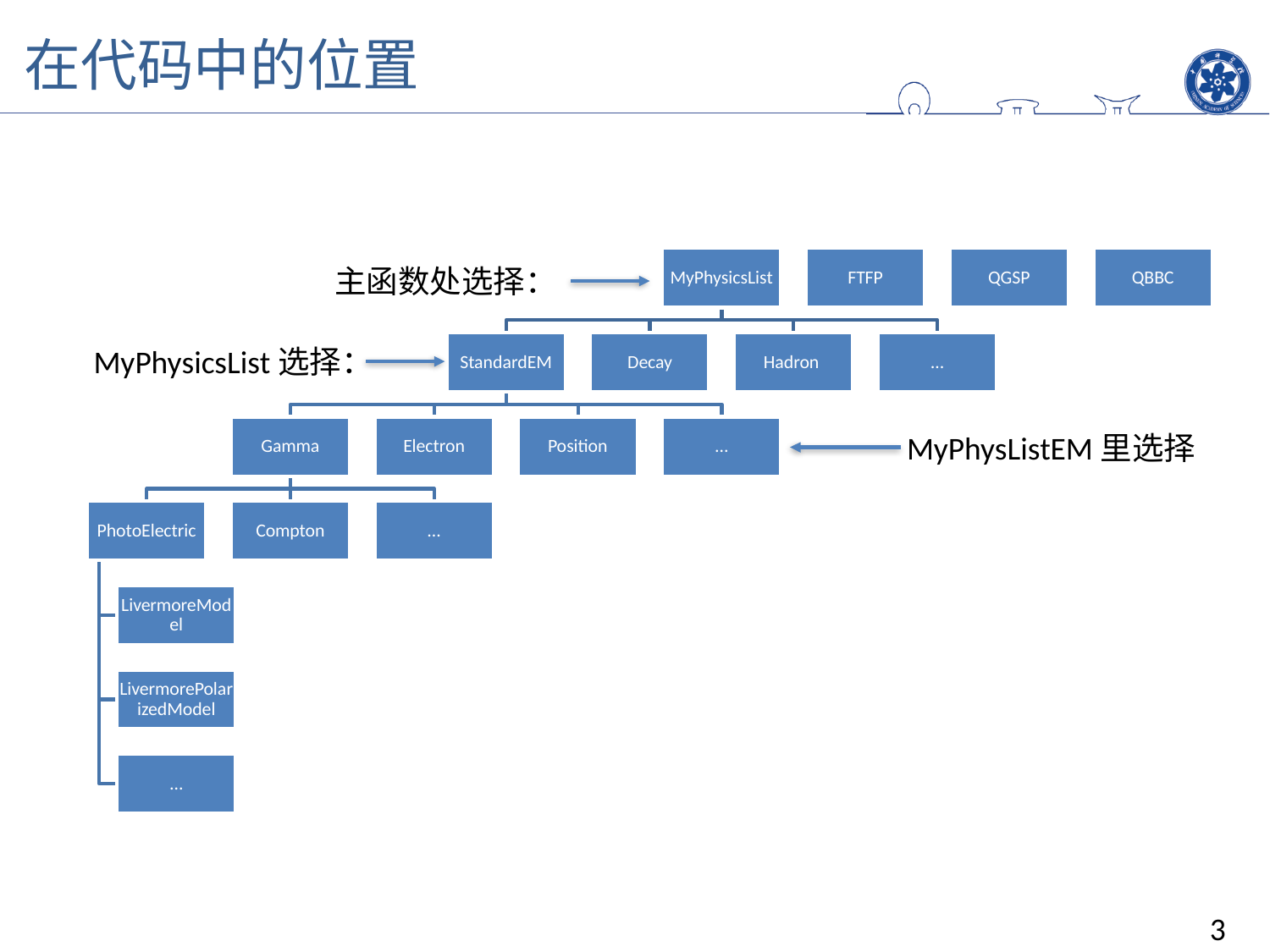

在代码中的位置
MyPhysicsList
StandardEM
Gamma
PhotoElectric
LivermoreModel
LivermorePolarizedModel
…
Compton
…
Electron
Position
…
Decay
Hadron
…
FTFP
QGSP
QBBC
主函数处选择：
MyPhysicsList选择：
MyPhysListEM里选择
3